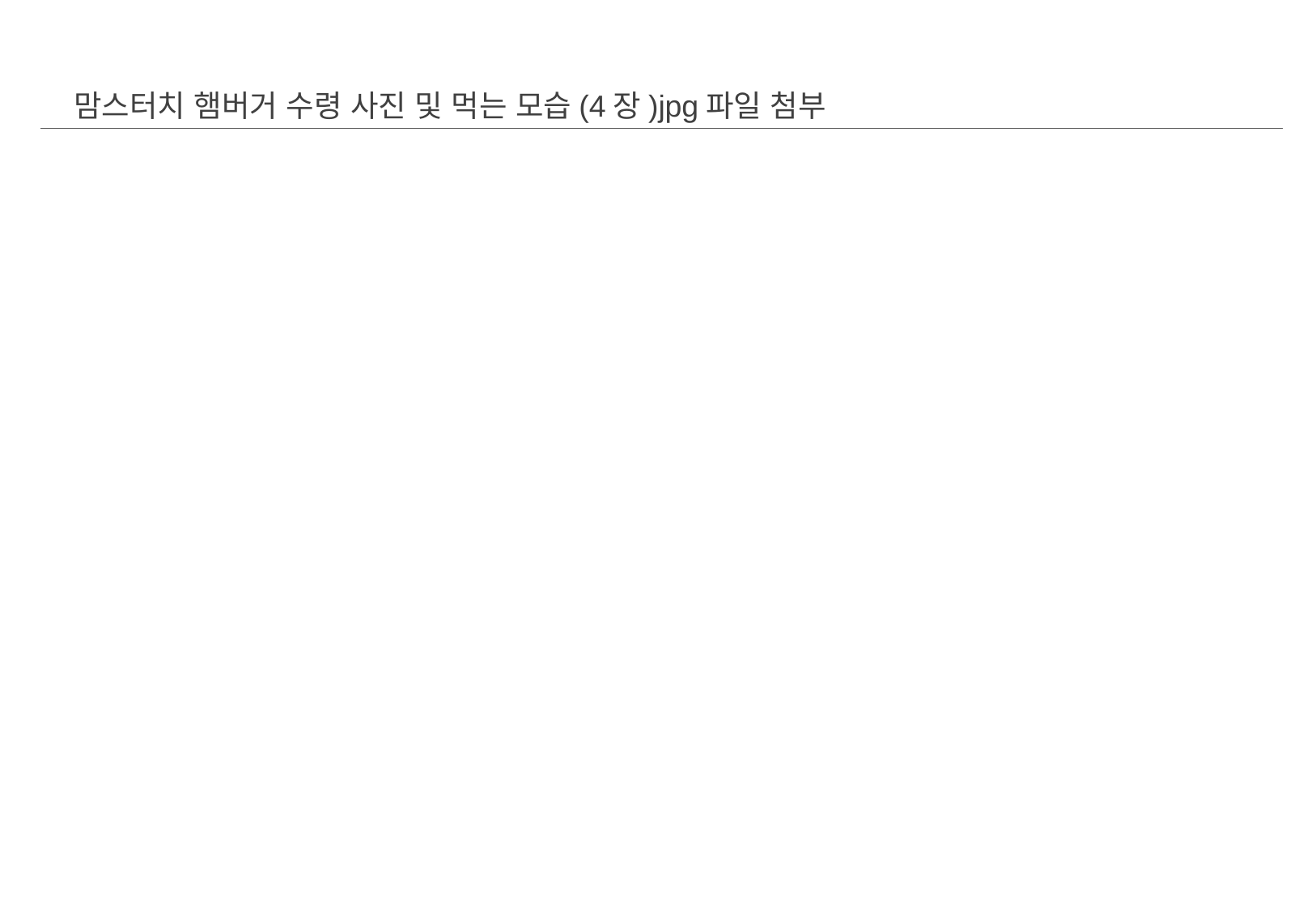

맘스터치 햄버거 수령 사진 및 먹는 모습(4장)jpg파일 첨부